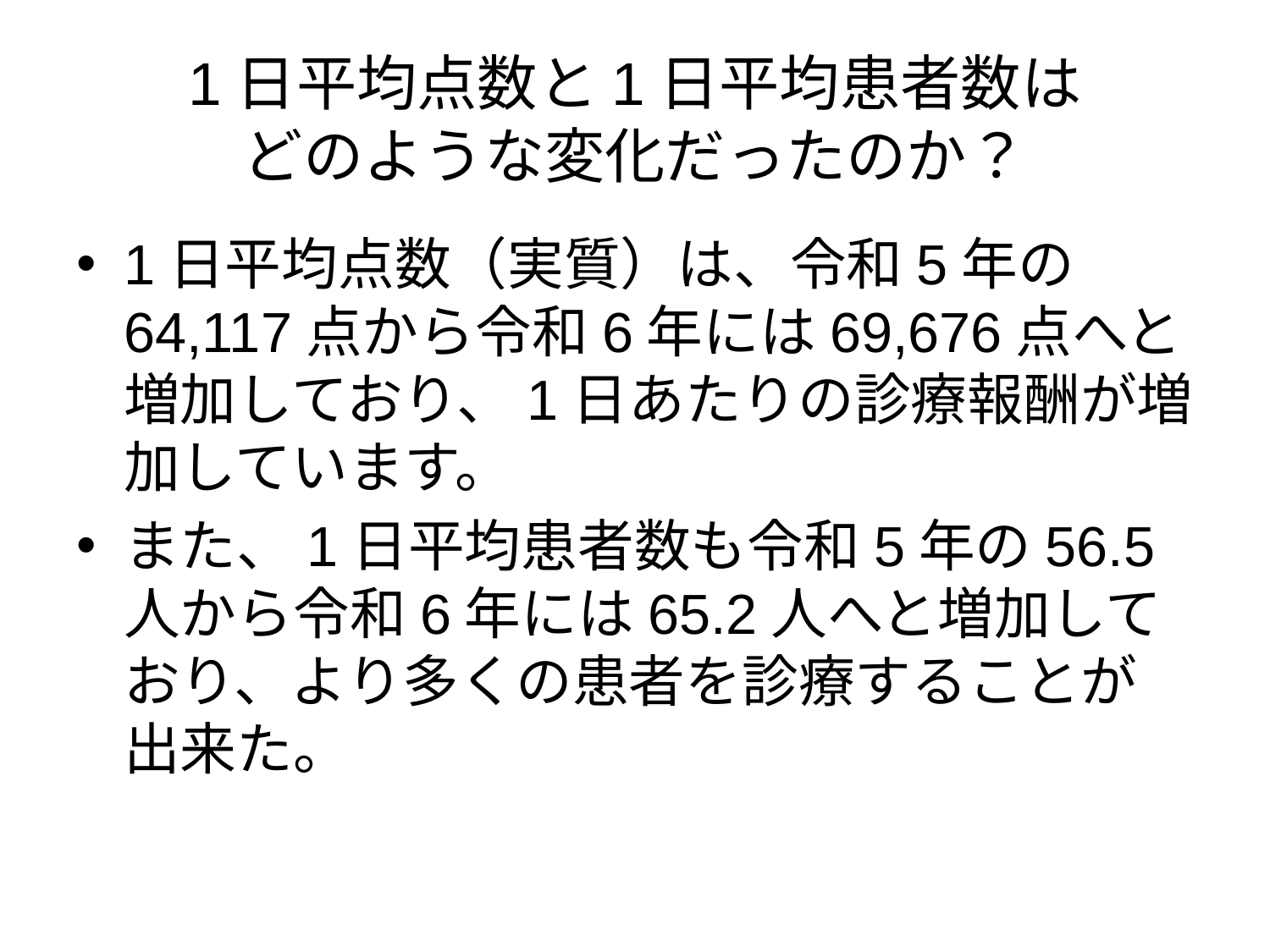

# 1日平均点数と1日平均患者数は どのような変化だったのか？
1日平均点数（実質）は、令和5年の64,117点から令和6年には69,676点へと増加しており、1日あたりの診療報酬が増加しています。
また、1日平均患者数も令和5年の56.5人から令和6年には65.2人へと増加しており、より多くの患者を診療することが出来た。